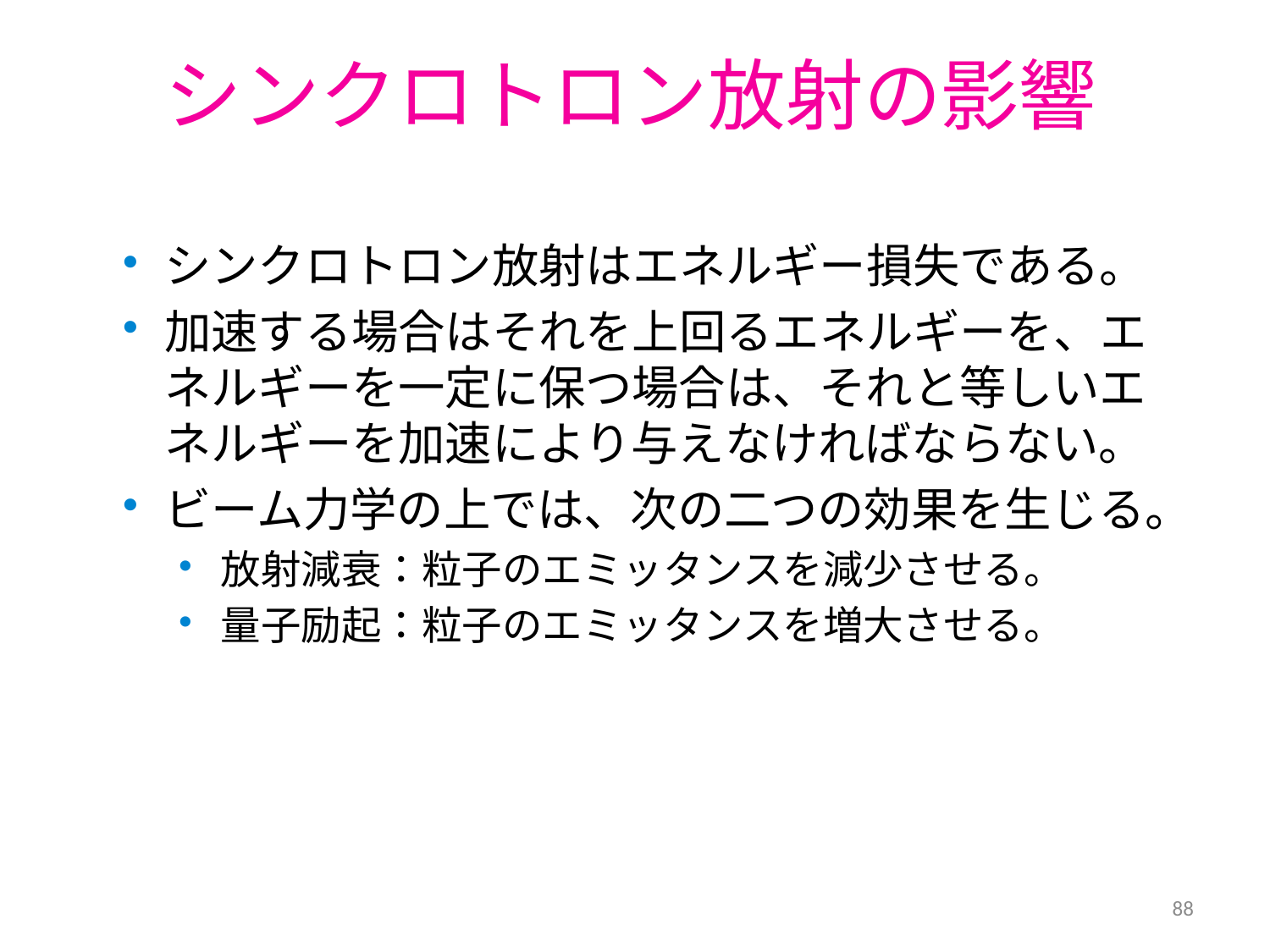

# シンクロトロン放射の影響
シンクロトロン放射はエネルギー損失である。
加速する場合はそれを上回るエネルギーを、エネルギーを一定に保つ場合は、それと等しいエネルギーを加速により与えなければならない。
ビーム力学の上では、次の二つの効果を生じる。
放射減衰：粒子のエミッタンスを減少させる。
量子励起：粒子のエミッタンスを増大させる。
88